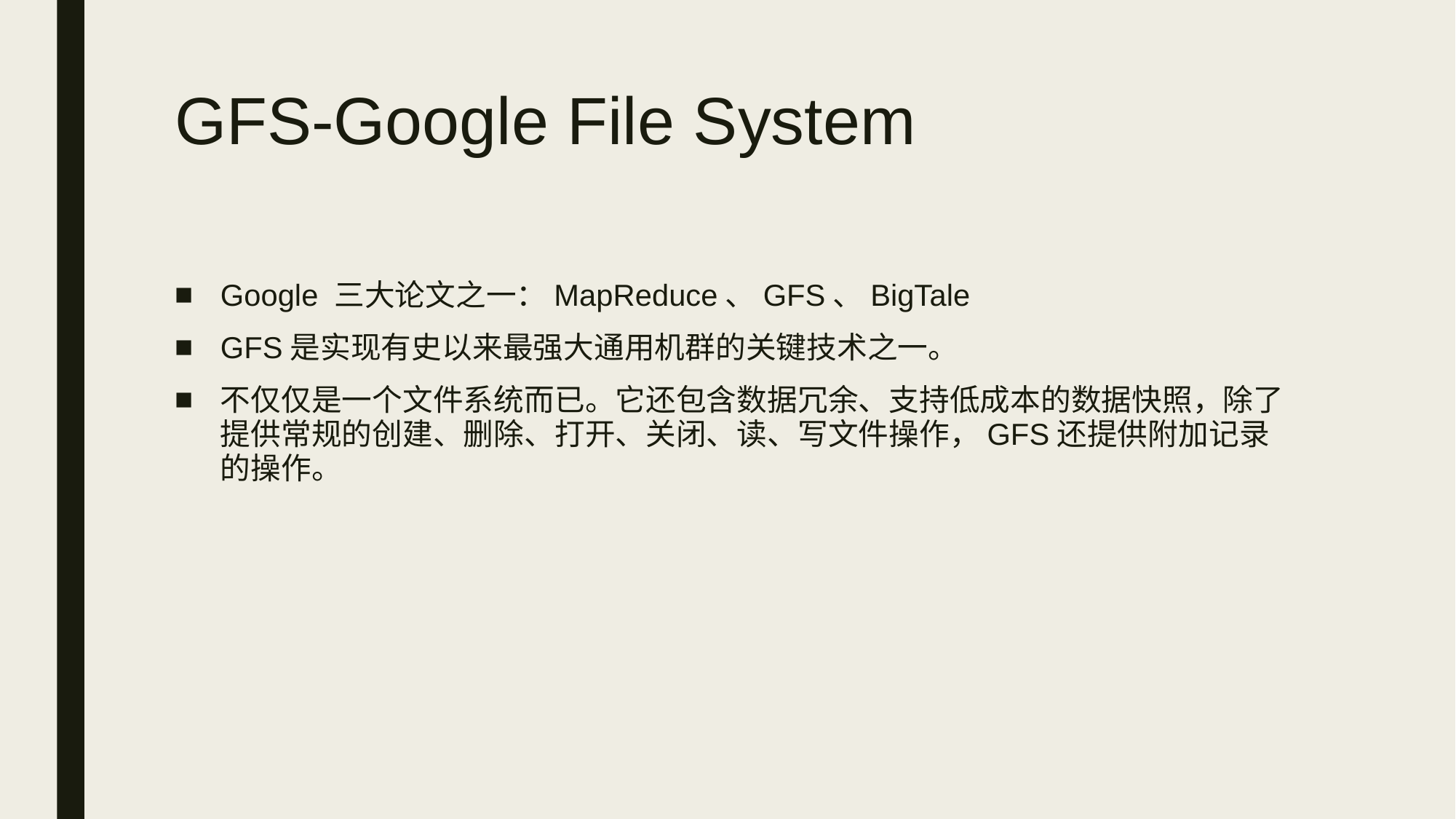

# GFS-Google File System
Google 三大论文之一：MapReduce、GFS、BigTale
GFS是实现有史以来最强大通用机群的关键技术之一。
不仅仅是一个文件系统而已。它还包含数据冗余、支持低成本的数据快照，除了提供常规的创建、删除、打开、关闭、读、写文件操作，GFS还提供附加记录的操作。